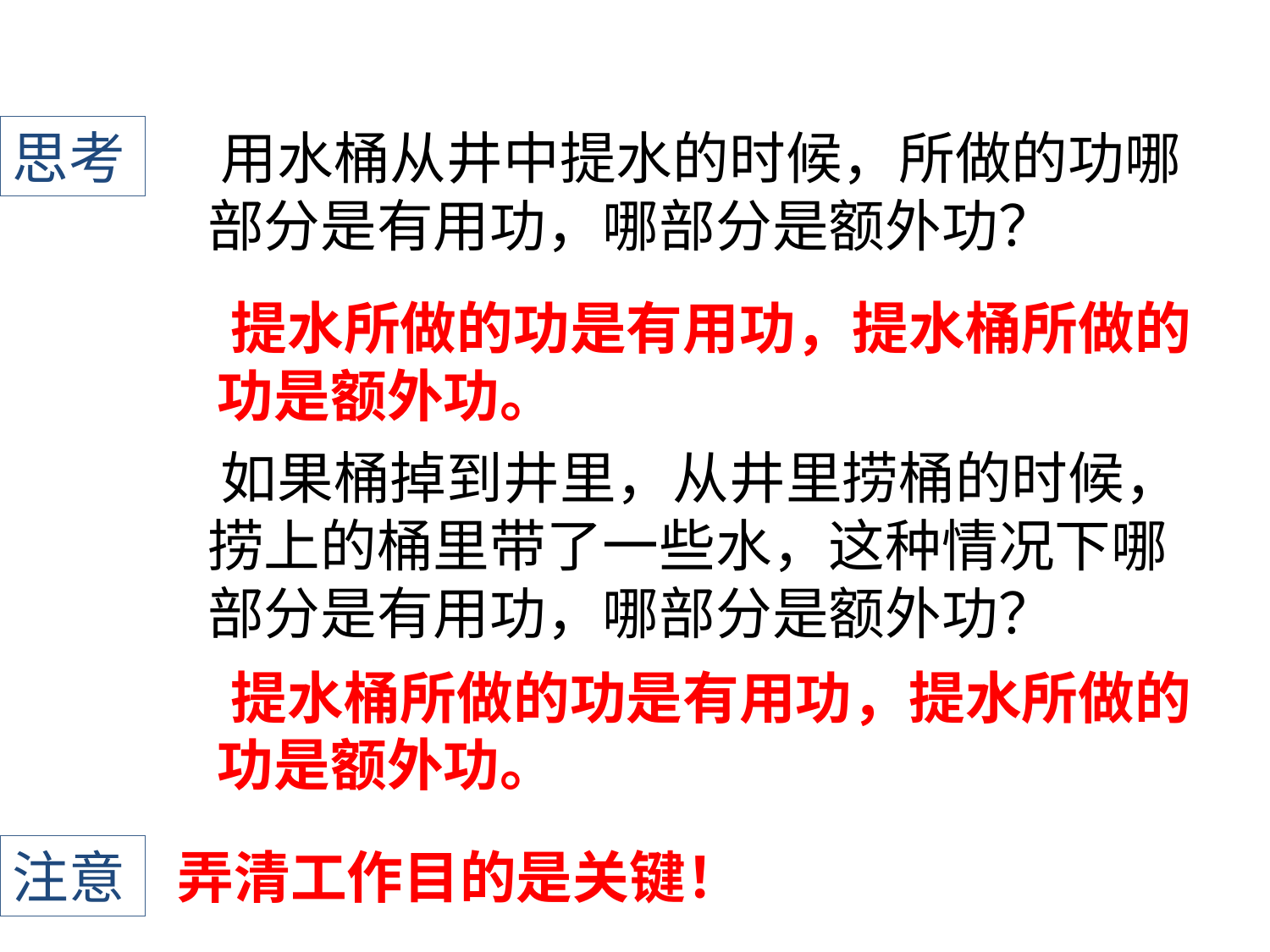

思考
﻿用水桶从井中提水的时候，所做的功哪部分是有用功，哪部分是额外功？
﻿提水所做的功是有用功，提水桶所做的功是额外功。
﻿如果桶掉到井里，从井里捞桶的时候，捞上的桶里带了一些水，这种情况下哪部分是有用功，哪部分是额外功？
﻿提水桶所做的功是有用功，提水所做的功是额外功。
注意
弄清工作目的是关键！